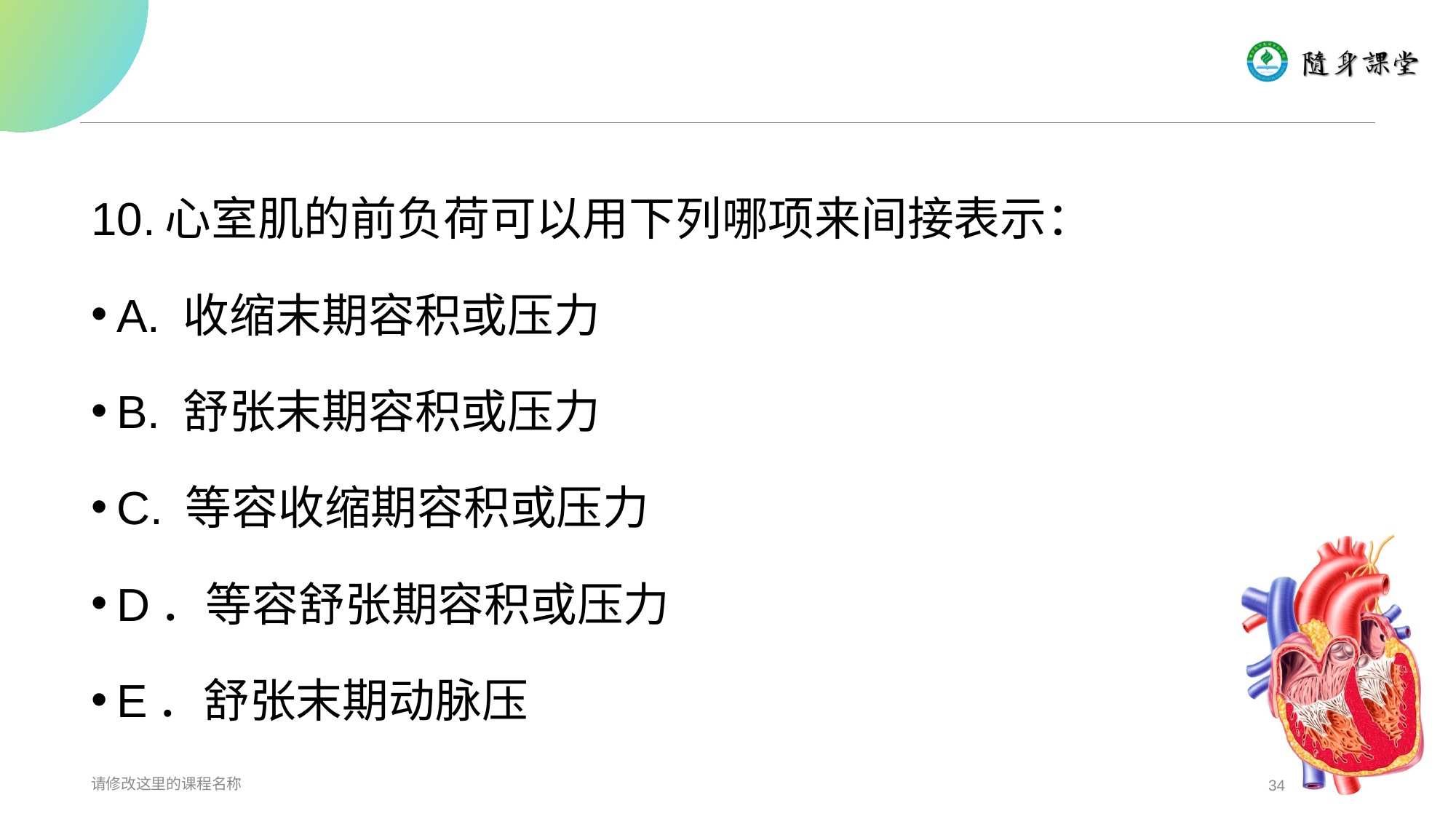

#
10.心室肌的前负荷可以用下列哪项来间接表示：
A. 收缩末期容积或压力
B. 舒张末期容积或压力
C. 等容收缩期容积或压力
D．等容舒张期容积或压力
E．舒张末期动脉压
请修改这里的课程名称
34